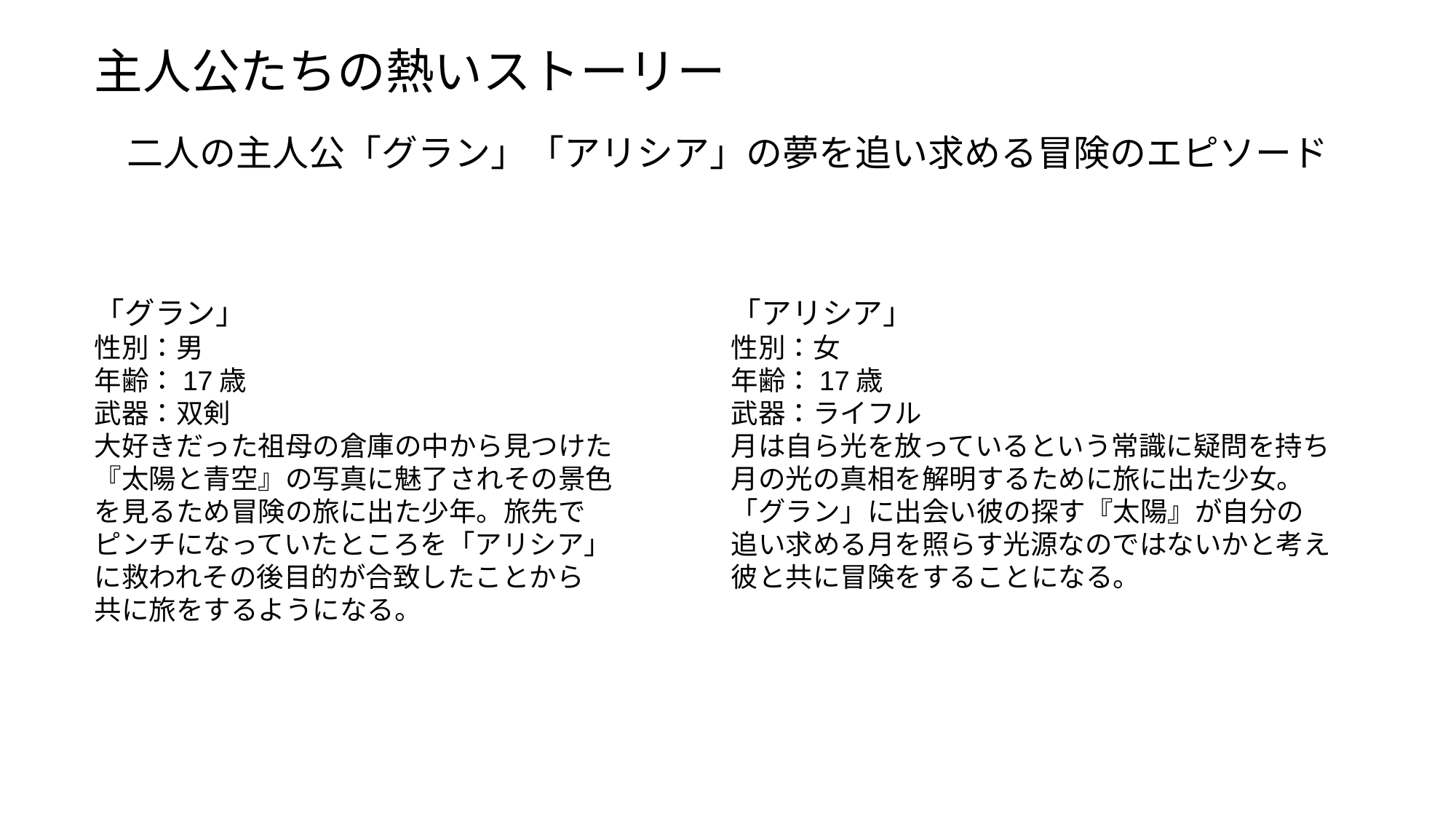

主人公たちの熱いストーリー
二人の主人公「グラン」「アリシア」の夢を追い求める冒険のエピソード
「グラン」
性別：男
年齢：17歳
武器：双剣
大好きだった祖母の倉庫の中から見つけた
『太陽と青空』の写真に魅了されその景色
を見るため冒険の旅に出た少年。旅先で
ピンチになっていたところを「アリシア」
に救われその後目的が合致したことから
共に旅をするようになる。

「アリシア」
性別：女
年齢：17歳
武器：ライフル
月は自ら光を放っているという常識に疑問を持ち
月の光の真相を解明するために旅に出た少女。
「グラン」に出会い彼の探す『太陽』が自分の
追い求める月を照らす光源なのではないかと考え
彼と共に冒険をすることになる。